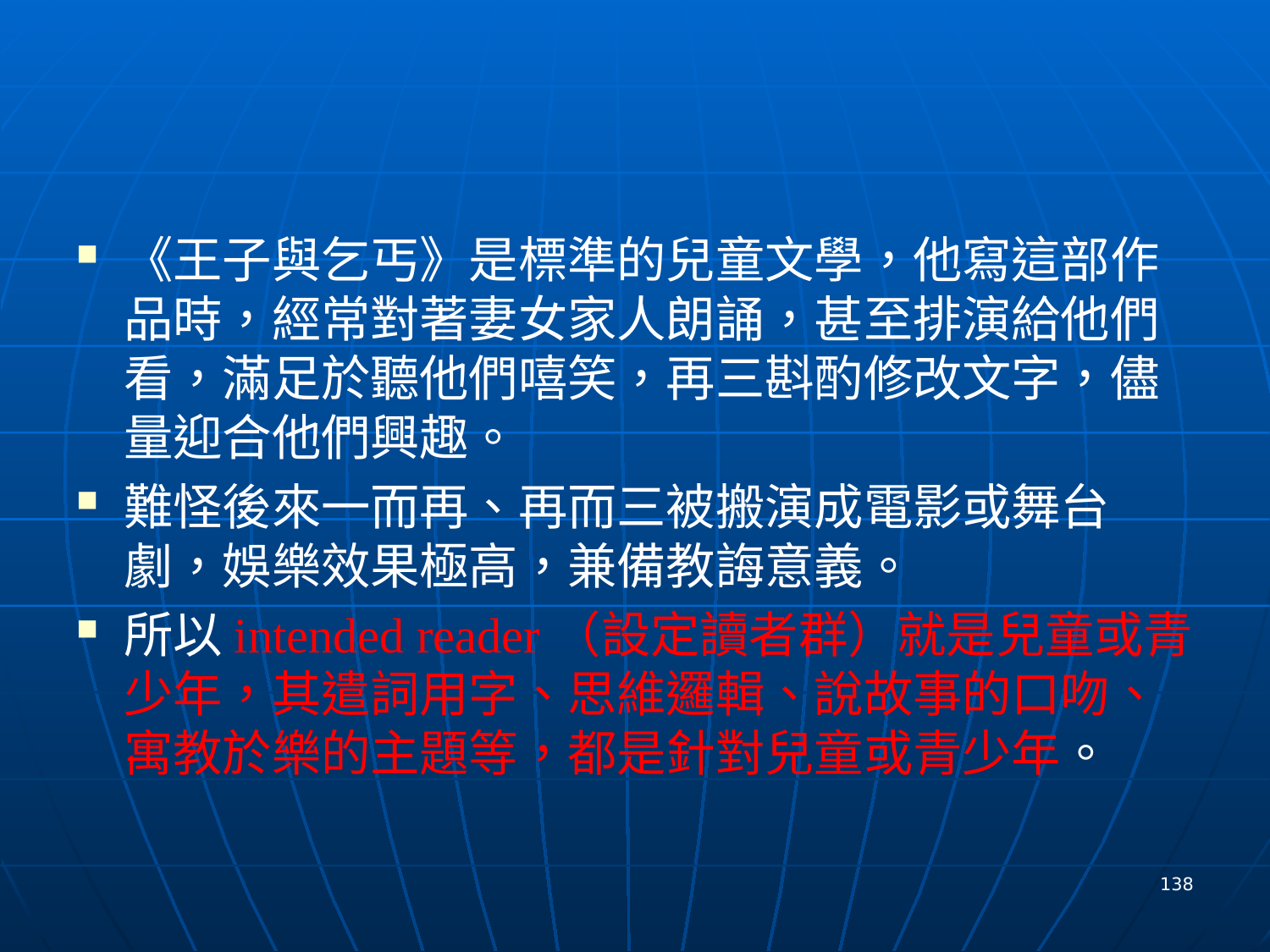

#
《王子與乞丐》是標準的兒童文學，他寫這部作品時，經常對著妻女家人朗誦，甚至排演給他們看，滿足於聽他們嘻笑，再三斟酌修改文字，儘量迎合他們興趣。
難怪後來一而再、再而三被搬演成電影或舞台劇，娛樂效果極高，兼備教誨意義。
所以intended reader（設定讀者群）就是兒童或青少年，其遣詞用字、思維邏輯、說故事的口吻、寓教於樂的主題等，都是針對兒童或青少年。

138